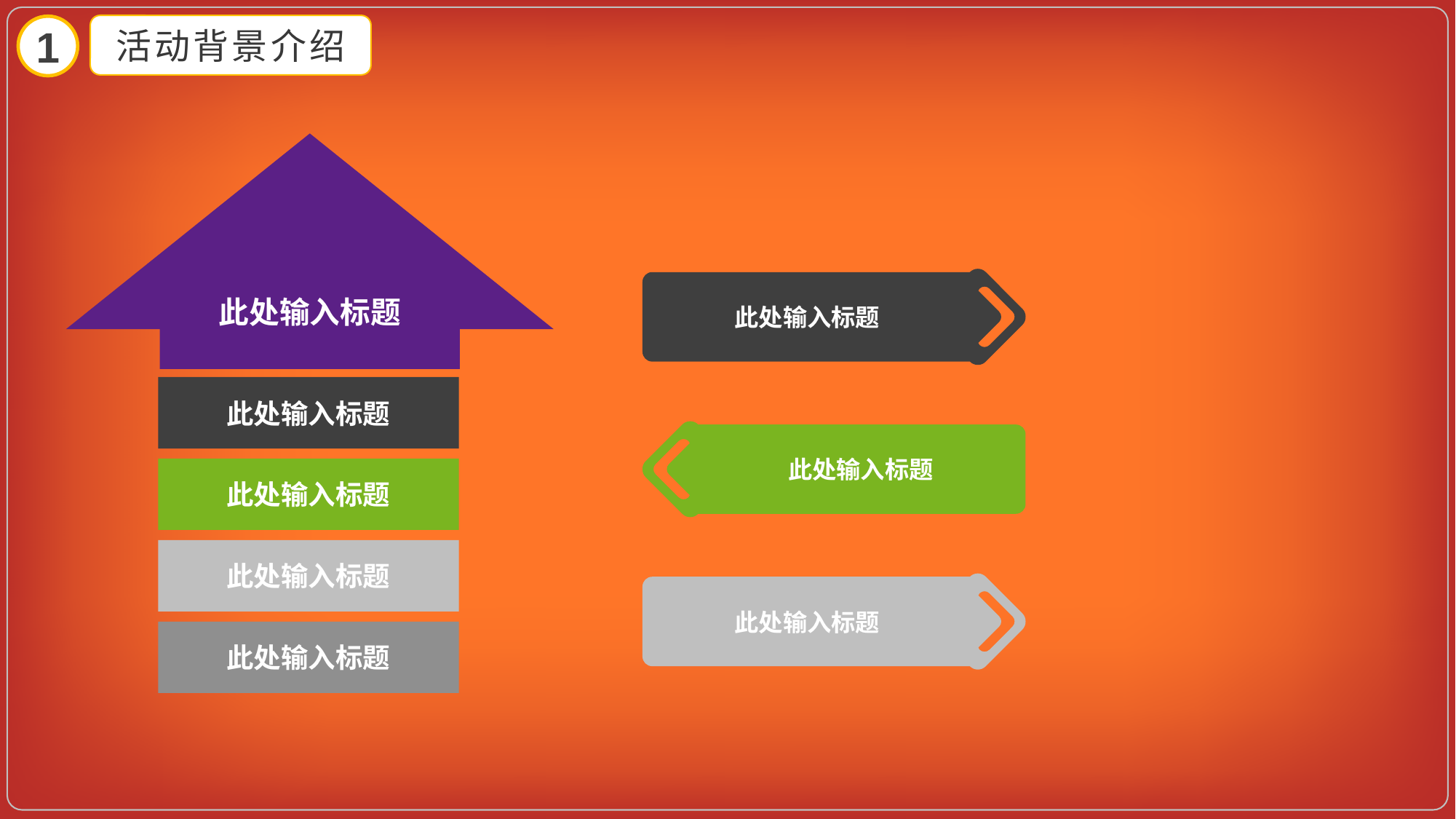

活动背景介绍
1
此处输入标题
此处输入标题
此处输入标题
此处输入标题
此处输入标题
此处输入标题
此处输入标题
此处输入标题